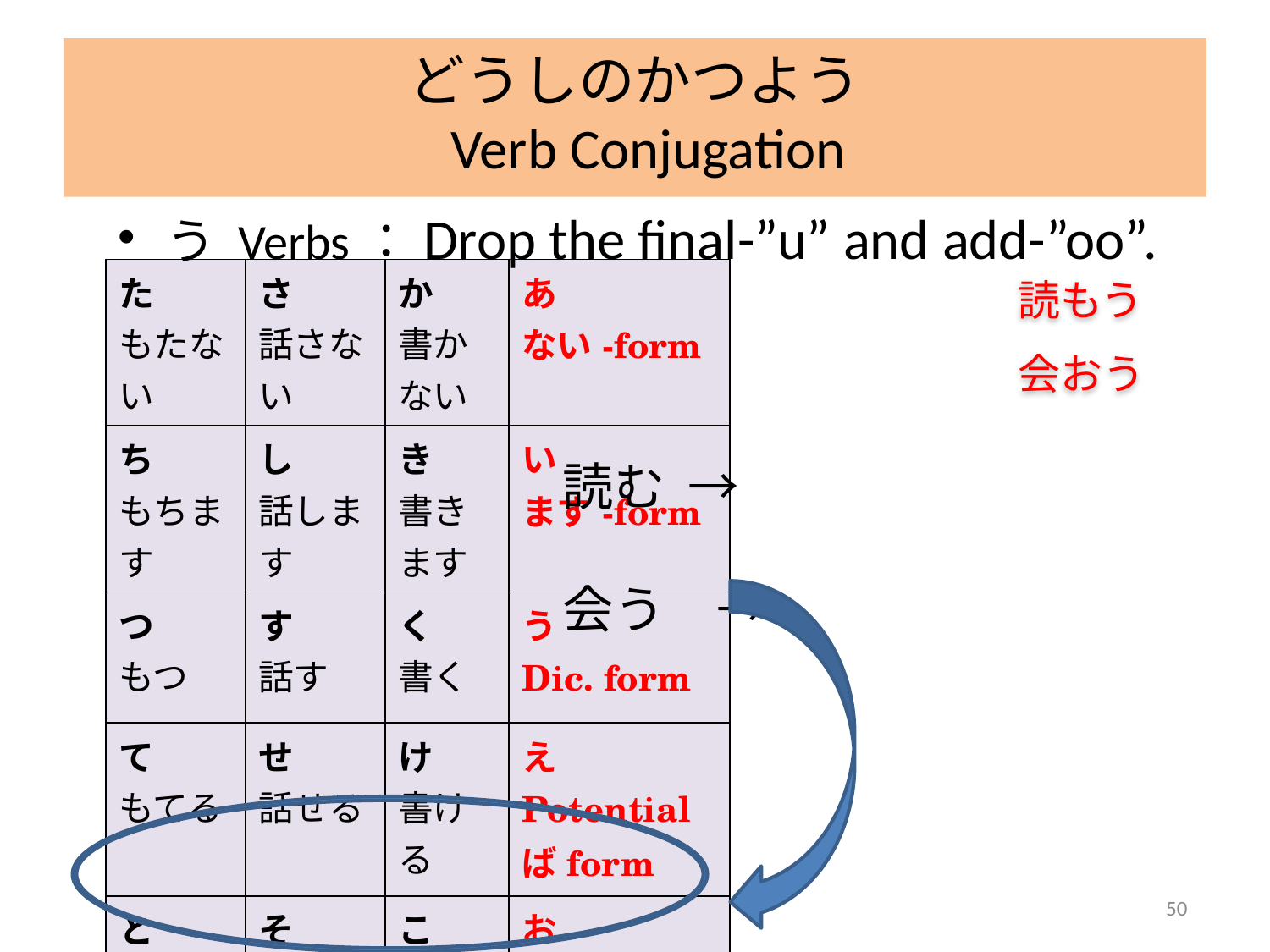

どうしのかつよう
 Verb Conjugation
う Verbs：Drop the final-”u” and add-”oo”.

										読む  →
										会う　→

| た もたない | さ 話さない | か 書かない | あ ない-form |
| --- | --- | --- | --- |
| ち もちます | し 話します | き 書きます | い ます-form |
| つ もつ | す 話す | く 書く | う Dic. form |
| て もてる | せ 話せる | け 書ける | え Potential ばform |
| と もとう | そ 話そう | こ 書こう | お Volitional form |
読もう
会おう

50